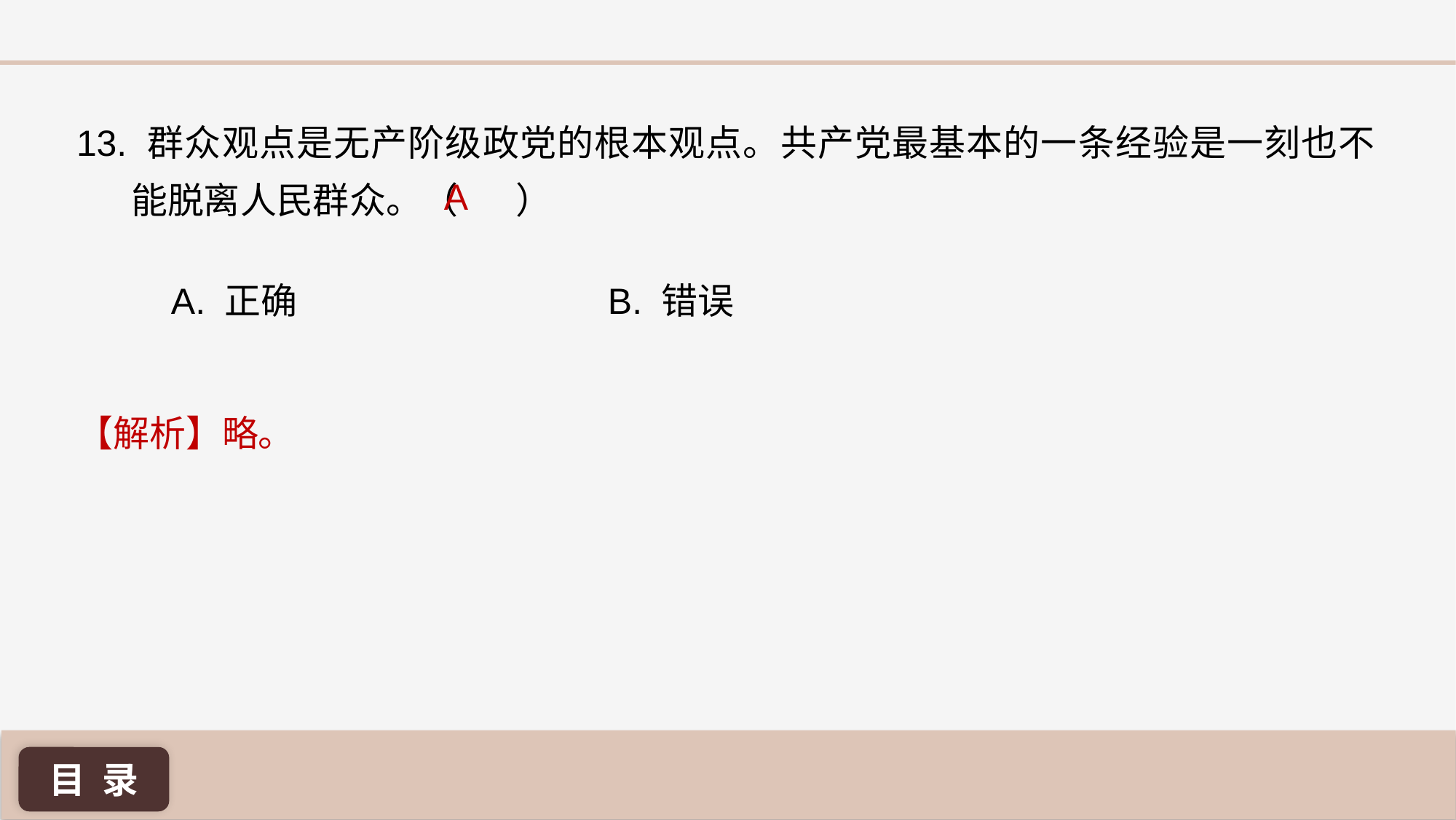

13. 群众观点是无产阶级政党的根本观点。共产党最基本的一条经验是一刻也不能脱离人民群众。（       ）
A
A. 正确 			B. 错误
【解析】略。